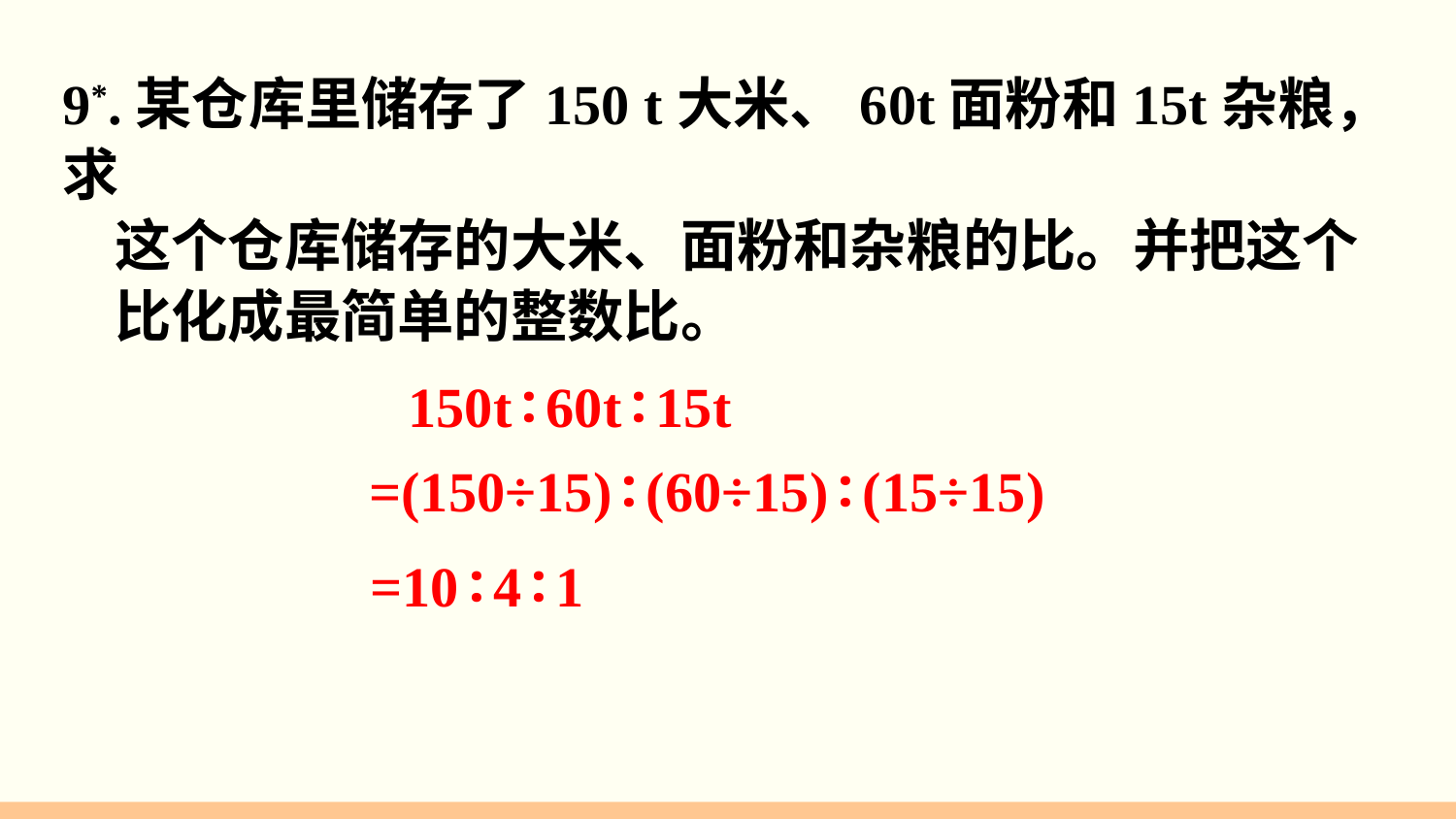

9*.某仓库里储存了150 t大米、60t面粉和15t杂粮，求
   这个仓库储存的大米、面粉和杂粮的比。并把这个
   比化成最简单的整数比。
150t∶60t∶15t
=(150÷15)∶(60÷15)∶(15÷15)
=10∶4∶1